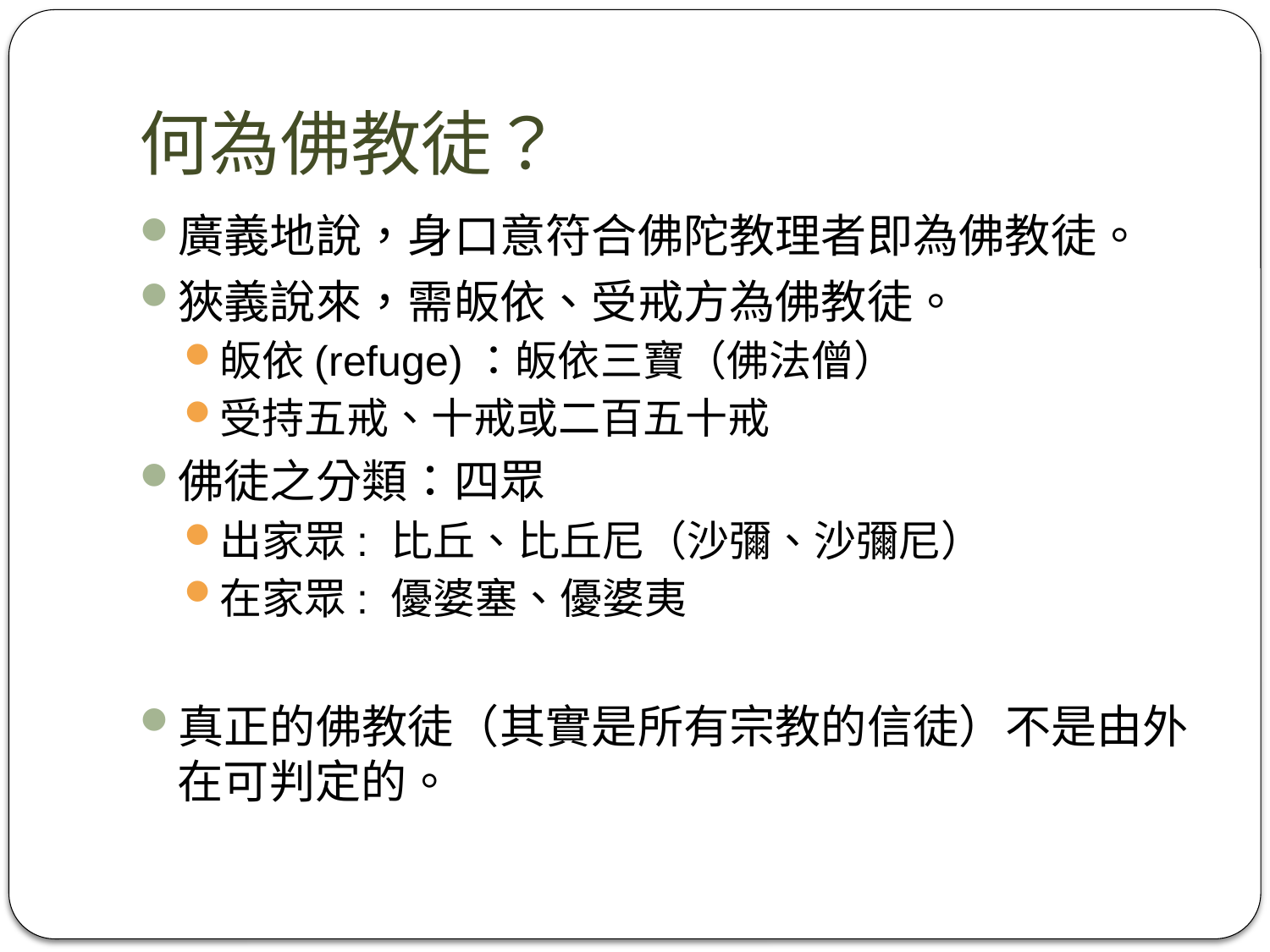

# 何為佛教徒？
廣義地說，身口意符合佛陀教理者即為佛教徒。
狹義說來，需皈依、受戒方為佛教徒。
皈依(refuge)：皈依三寶（佛法僧）
受持五戒、十戒或二百五十戒
佛徒之分類：四眾
出家眾: 比丘、比丘尼（沙彌、沙彌尼）
在家眾: 優婆塞、優婆夷

真正的佛教徒（其實是所有宗教的信徒）不是由外在可判定的。